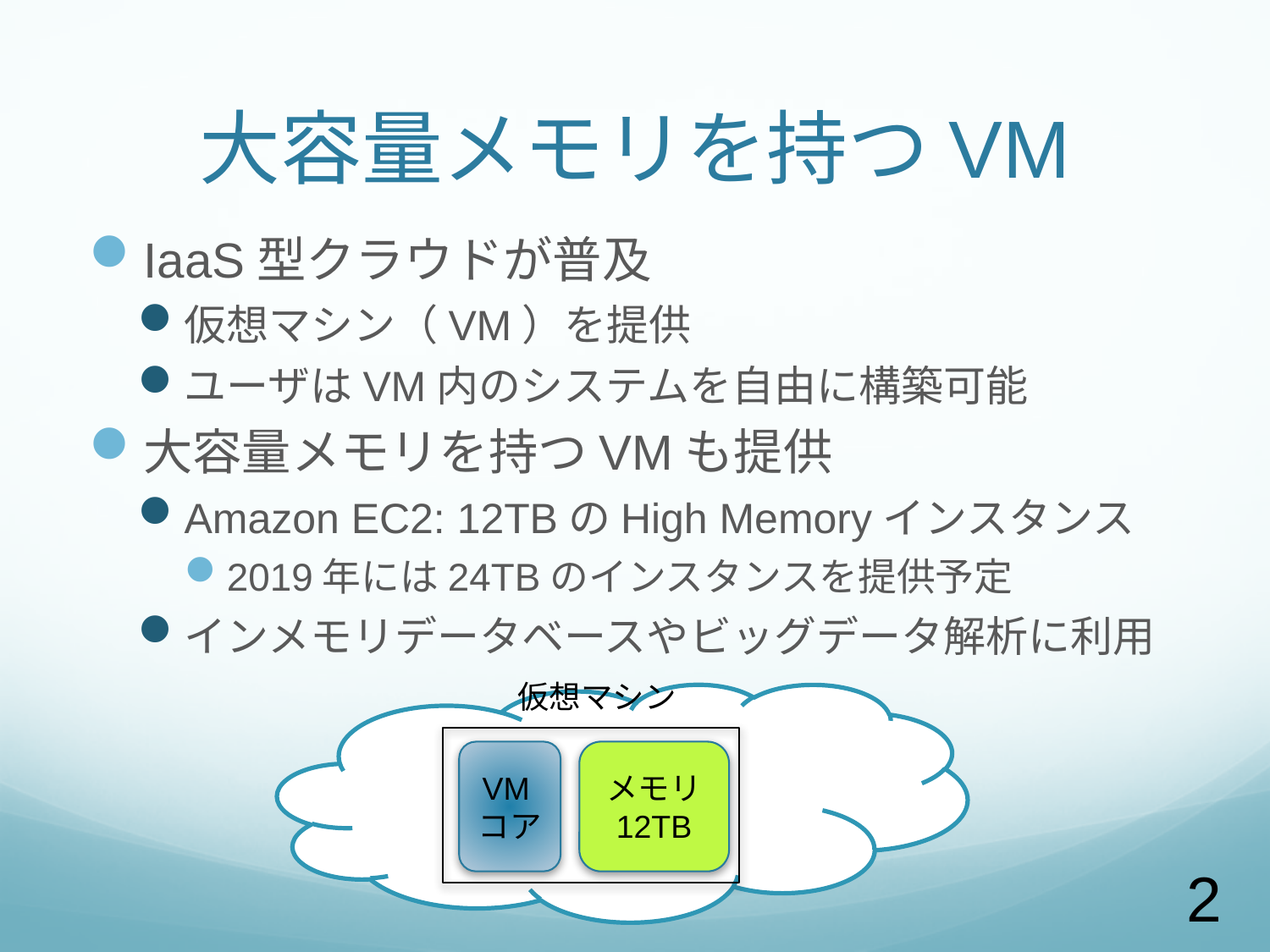

# 大容量メモリを持つVM
IaaS型クラウドが普及
仮想マシン（VM）を提供
ユーザはVM内のシステムを自由に構築可能
大容量メモリを持つVMも提供
Amazon EC2: 12TBのHigh Memoryインスタンス
2019年には24TBのインスタンスを提供予定
インメモリデータベースやビッグデータ解析に利用

仮想マシン

VMコア
メモリ
12TB
2